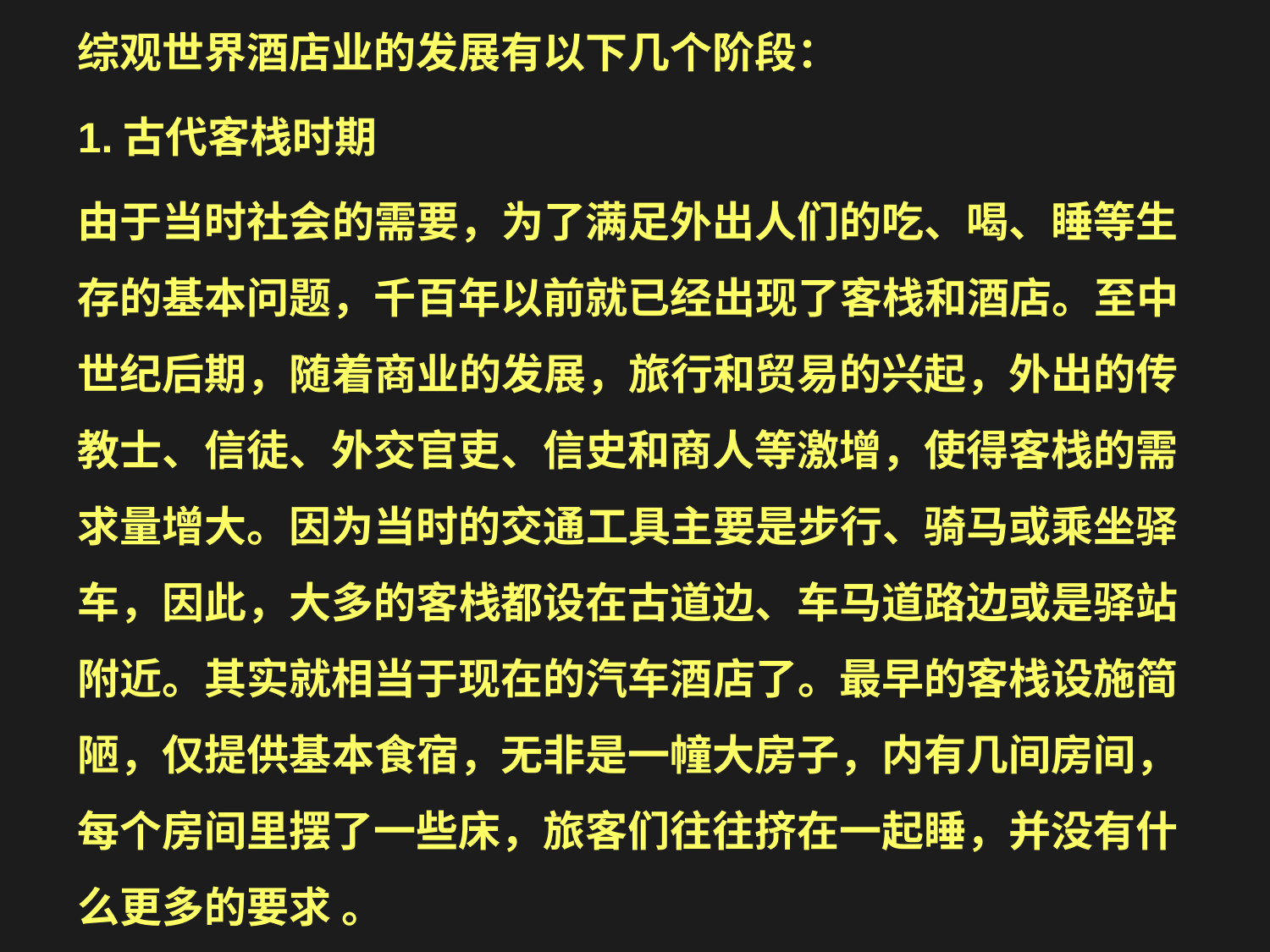

综观世界酒店业的发展有以下几个阶段：
1.古代客栈时期
由于当时社会的需要，为了满足外出人们的吃、喝、睡等生存的基本问题，千百年以前就已经出现了客栈和酒店。至中世纪后期，随着商业的发展，旅行和贸易的兴起，外出的传教士、信徒、外交官吏、信史和商人等激增，使得客栈的需求量增大。因为当时的交通工具主要是步行、骑马或乘坐驿车，因此，大多的客栈都设在古道边、车马道路边或是驿站附近。其实就相当于现在的汽车酒店了。最早的客栈设施简陋，仅提供基本食宿，无非是一幢大房子，内有几间房间，每个房间里摆了一些床，旅客们往往挤在一起睡，并没有什么更多的要求 。